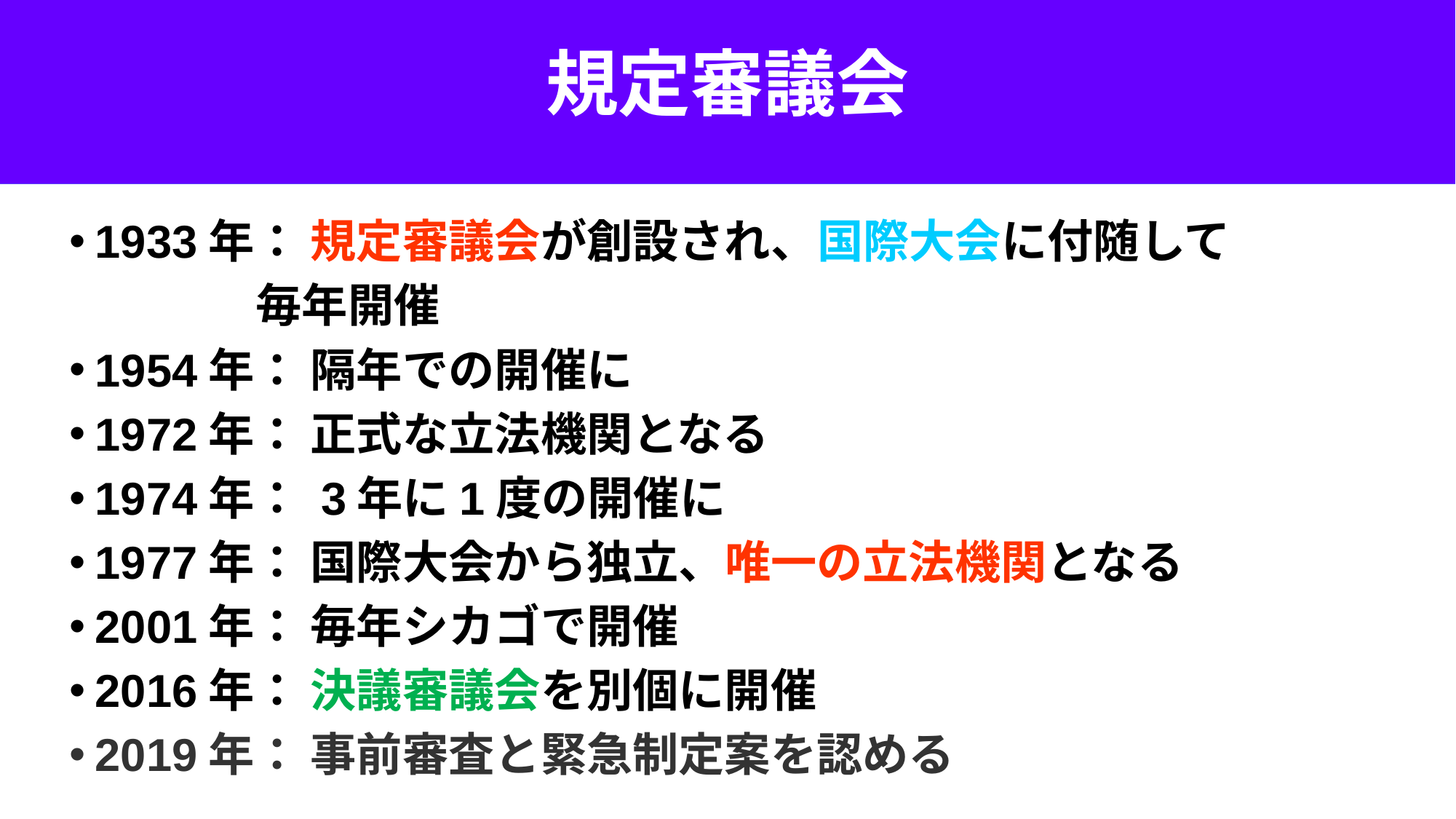

# 規定審議会
1933年： 規定審議会が創設され、国際大会に付随して
                 毎年開催
1954年： 隔年での開催に
1972年： 正式な立法機関となる
1974年： 3年に1度の開催に
1977年： 国際大会から独立、唯一の立法機関となる
2001年： 毎年シカゴで開催
2016年： 決議審議会を別個に開催
2019年： 事前審査と緊急制定案を認める